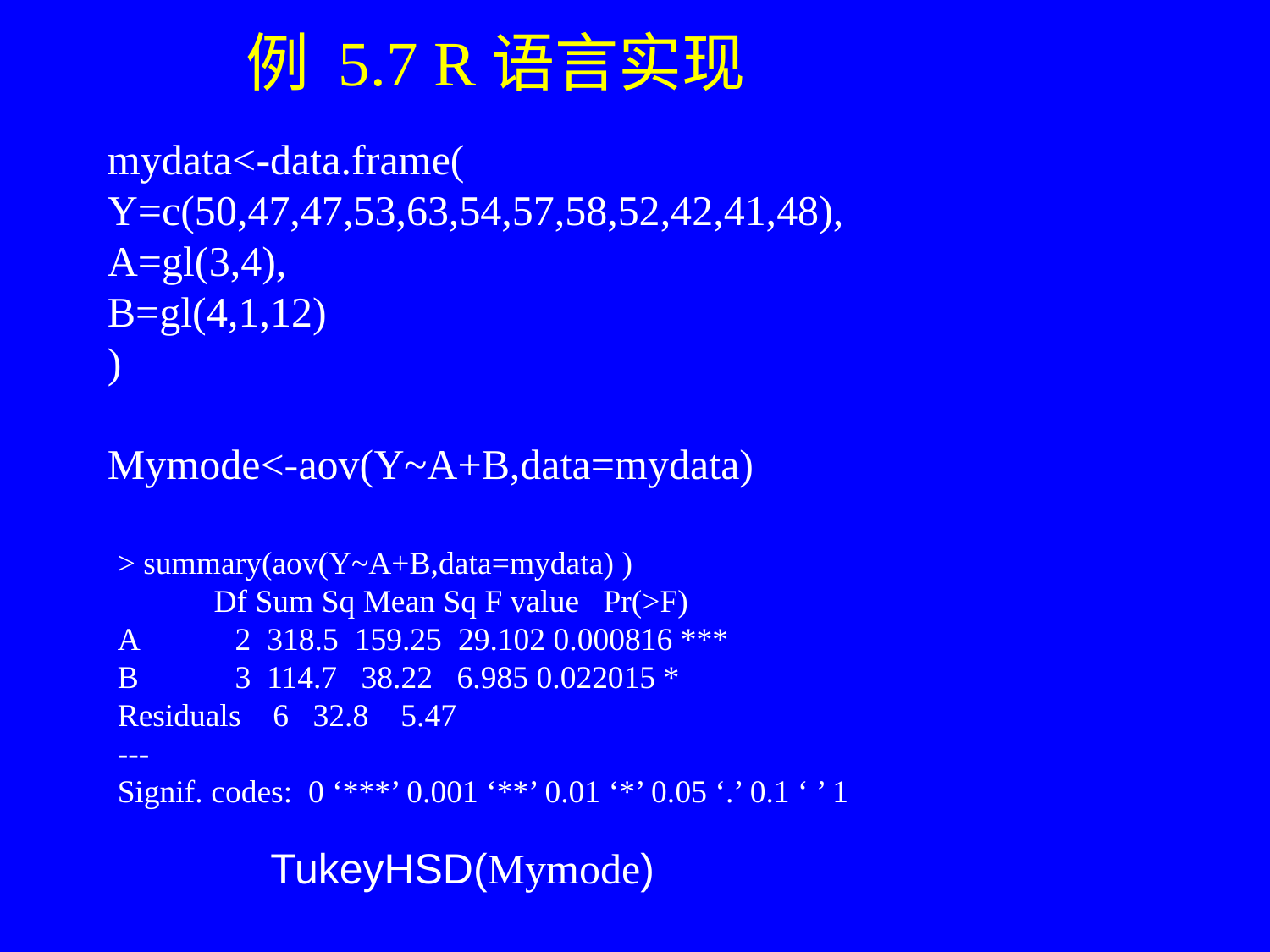

例 5.7 R语言实现
mydata<-data.frame(
Y=c(50,47,47,53,63,54,57,58,52,42,41,48),
A=gl(3,4),
B=gl(4,1,12)
)

Mymode<-aov(Y~A+B,data=mydata)
> summary(aov(Y~A+B,data=mydata) )
            Df Sum Sq Mean Sq F value   Pr(>F)
A            2  318.5  159.25  29.102 0.000816 ***
B            3  114.7   38.22   6.985 0.022015 *
Residuals    6   32.8    5.47
---
Signif. codes:  0 ‘***’ 0.001 ‘**’ 0.01 ‘*’ 0.05 ‘.’ 0.1 ‘ ’ 1
TukeyHSD(Mymode)